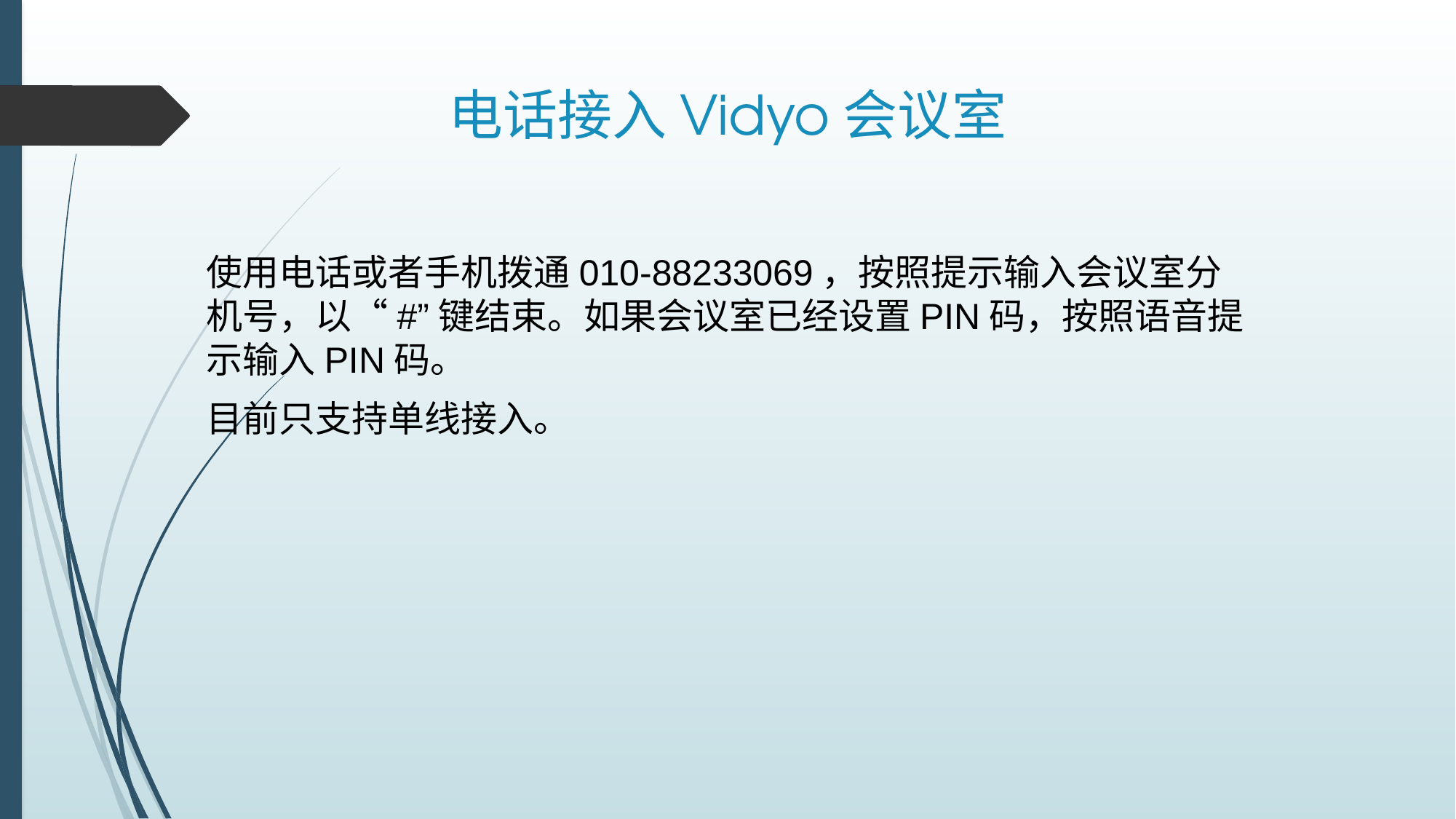

# 电话接入Vidyo会议室
使用电话或者手机拨通010-88233069，按照提示输入会议室分机号，以“#”键结束。如果会议室已经设置PIN码，按照语音提示输入PIN码。
目前只支持单线接入。